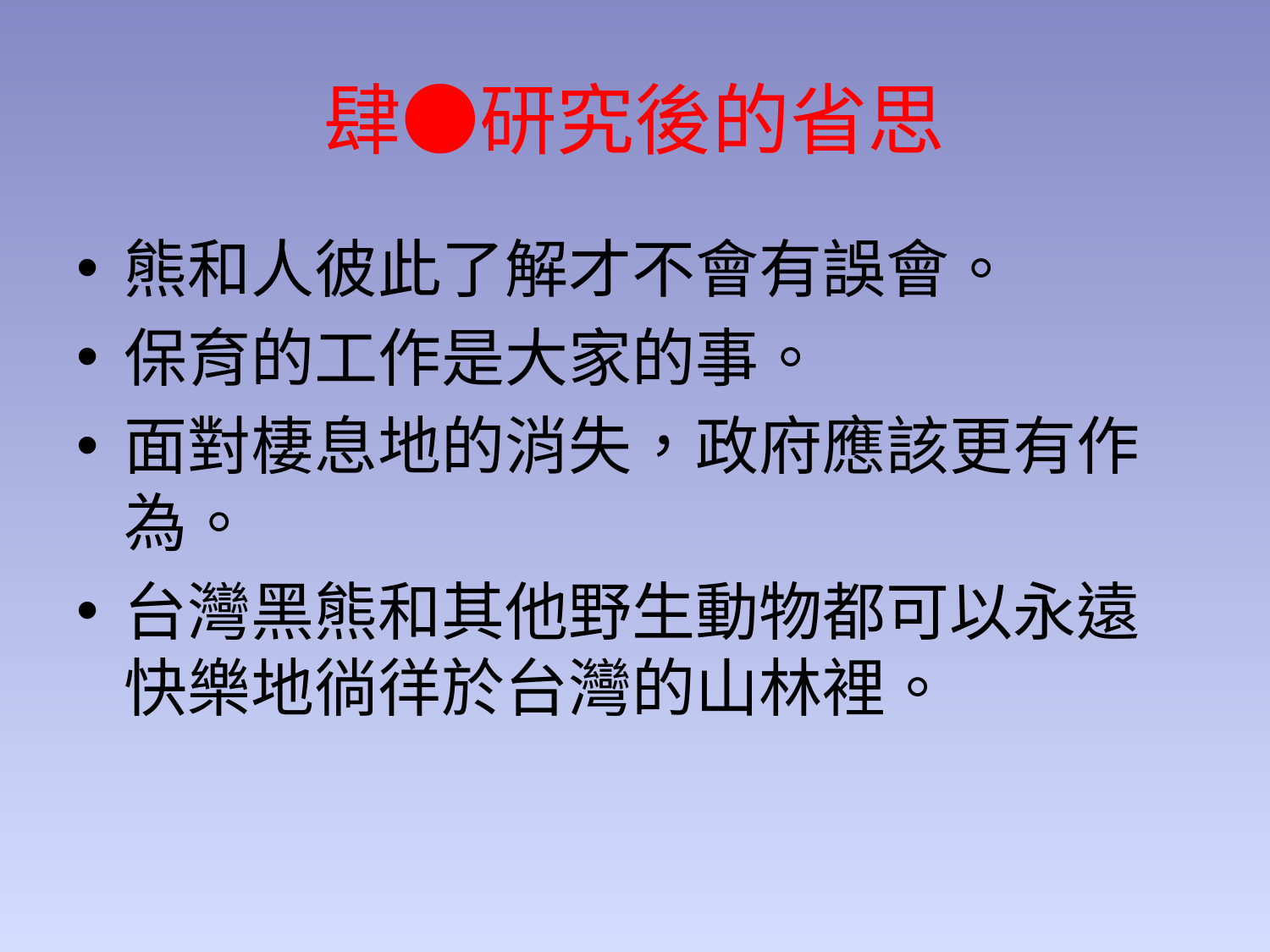

# 肆●研究後的省思
熊和人彼此了解才不會有誤會。
保育的工作是大家的事。
面對棲息地的消失，政府應該更有作為。
台灣黑熊和其他野生動物都可以永遠快樂地徜徉於台灣的山林裡。